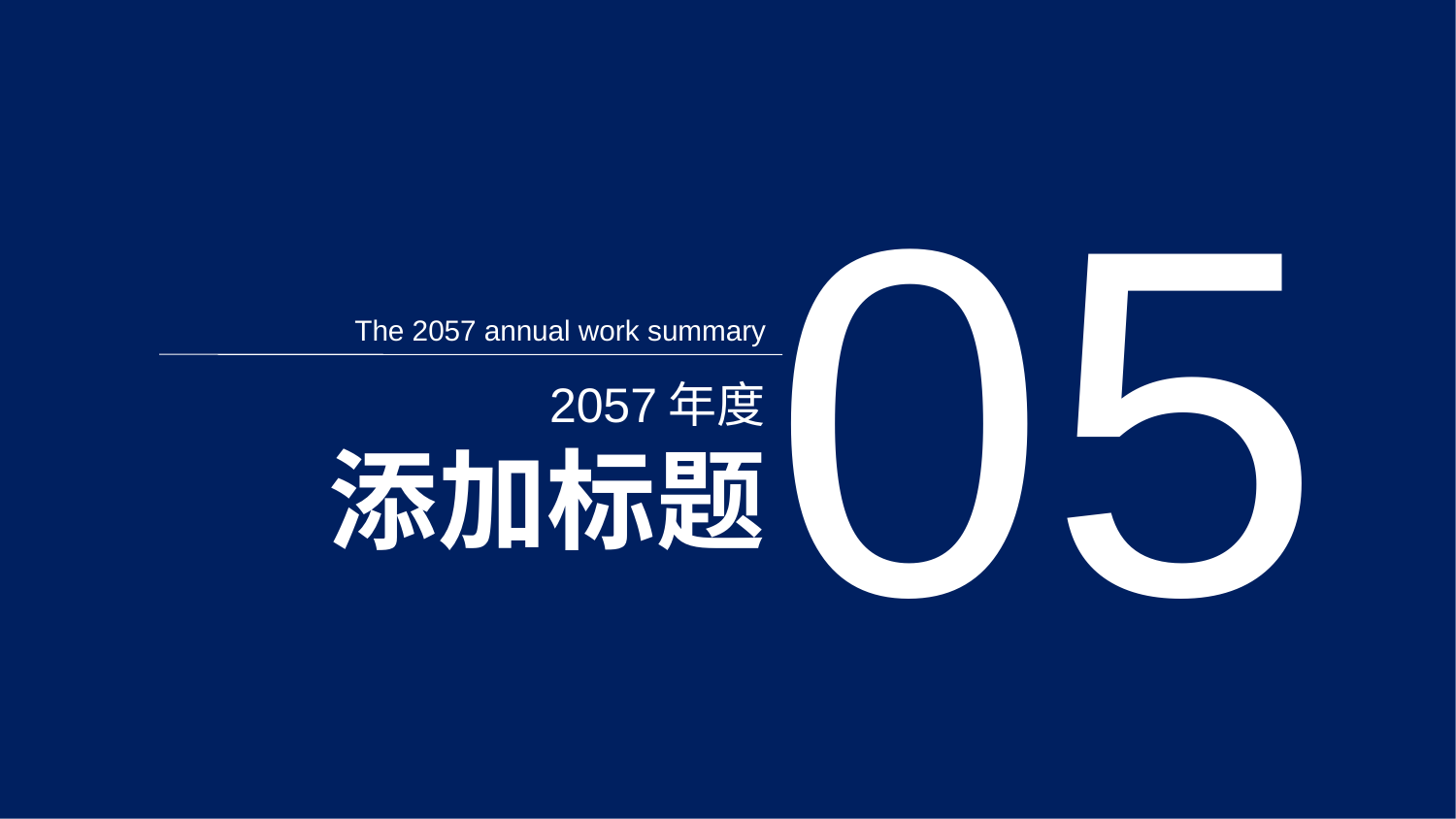

05
The 2057 annual work summary

2057年度
添加标题